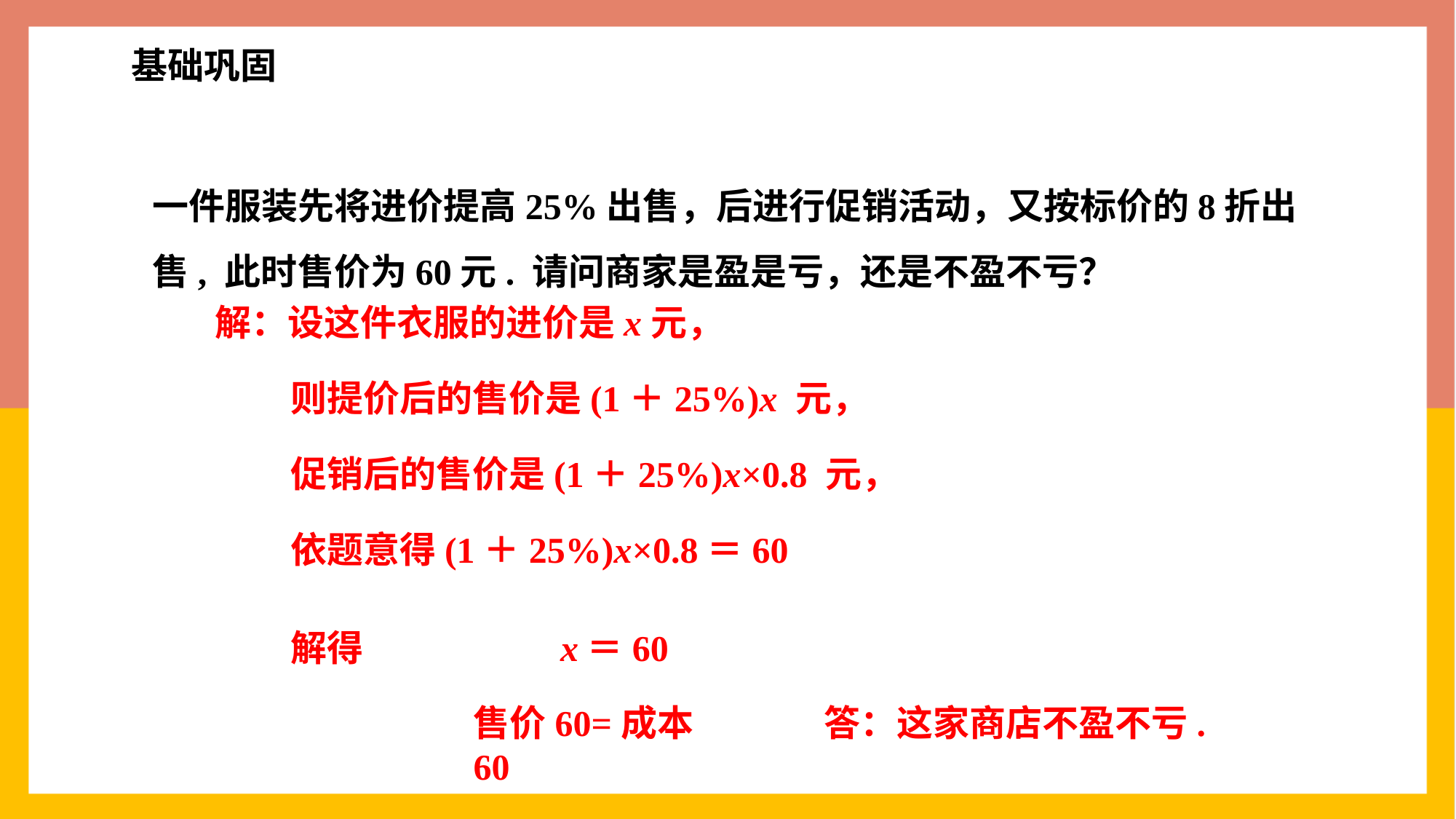

基础巩固
一件服装先将进价提高25%出售，后进行促销活动，又按标价的8折出售, 此时售价为60元. 请问商家是盈是亏，还是不盈不亏？
解：设这件衣服的进价是x元，
则提价后的售价是(1＋25%)x 元，
促销后的售价是(1＋25%)x×0.8 元，
依题意得(1＋25%)x×0.8＝60
解得                       x＝60
答：这家商店不盈不亏.
售价60=成本60